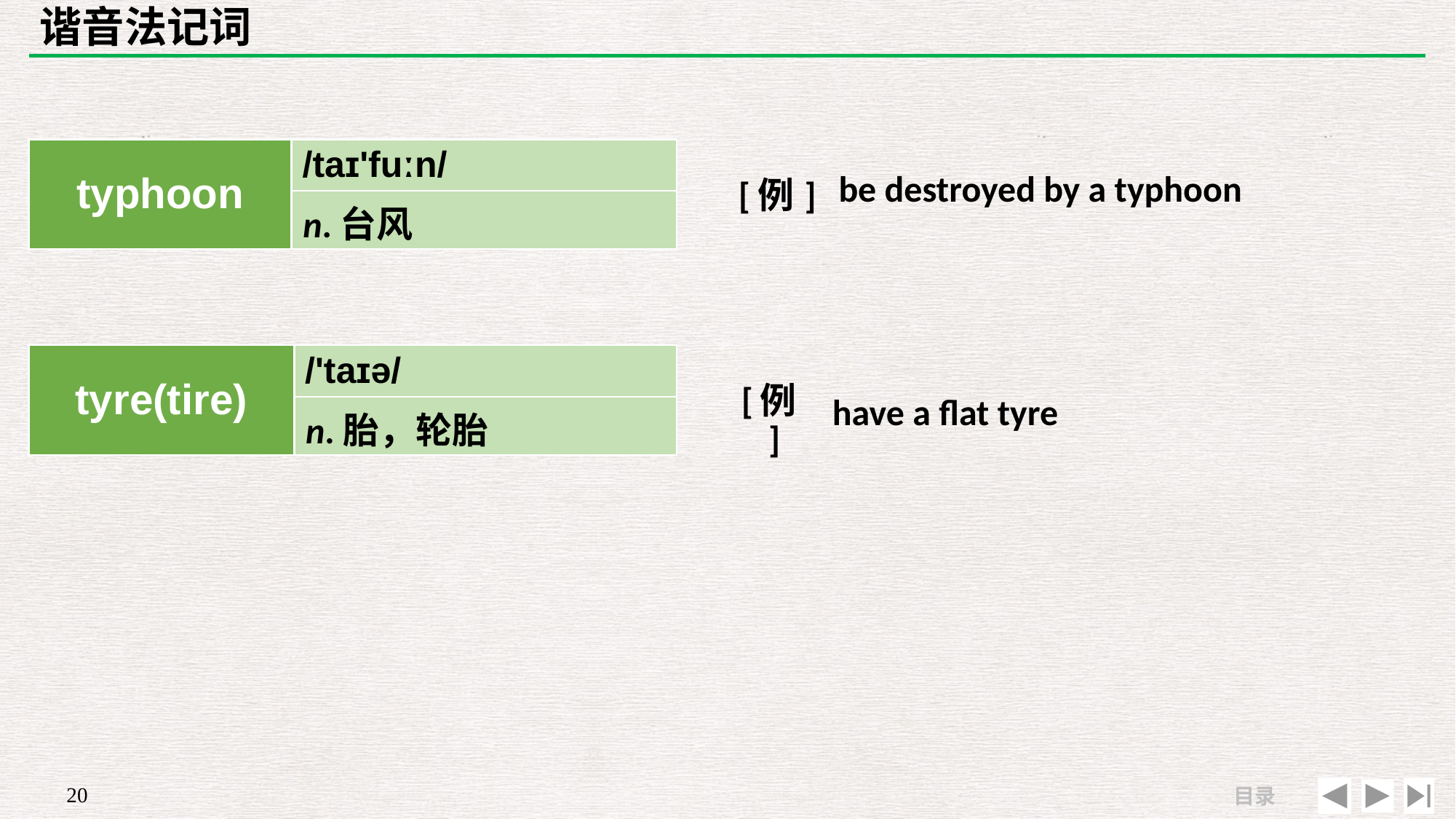

# 谐音法记词

|  |  |
| --- | --- |
| [例] | be destroyed by a typhoon |
| typhoon | /taɪ'fuːn/ |
| --- | --- |
|  |  |
n.台风
|  |  |
| --- | --- |
| [例] | have a flat tyre |
| tyre(tire) | /'taɪə/ |
| --- | --- |
|  |  |
n.胎，轮胎